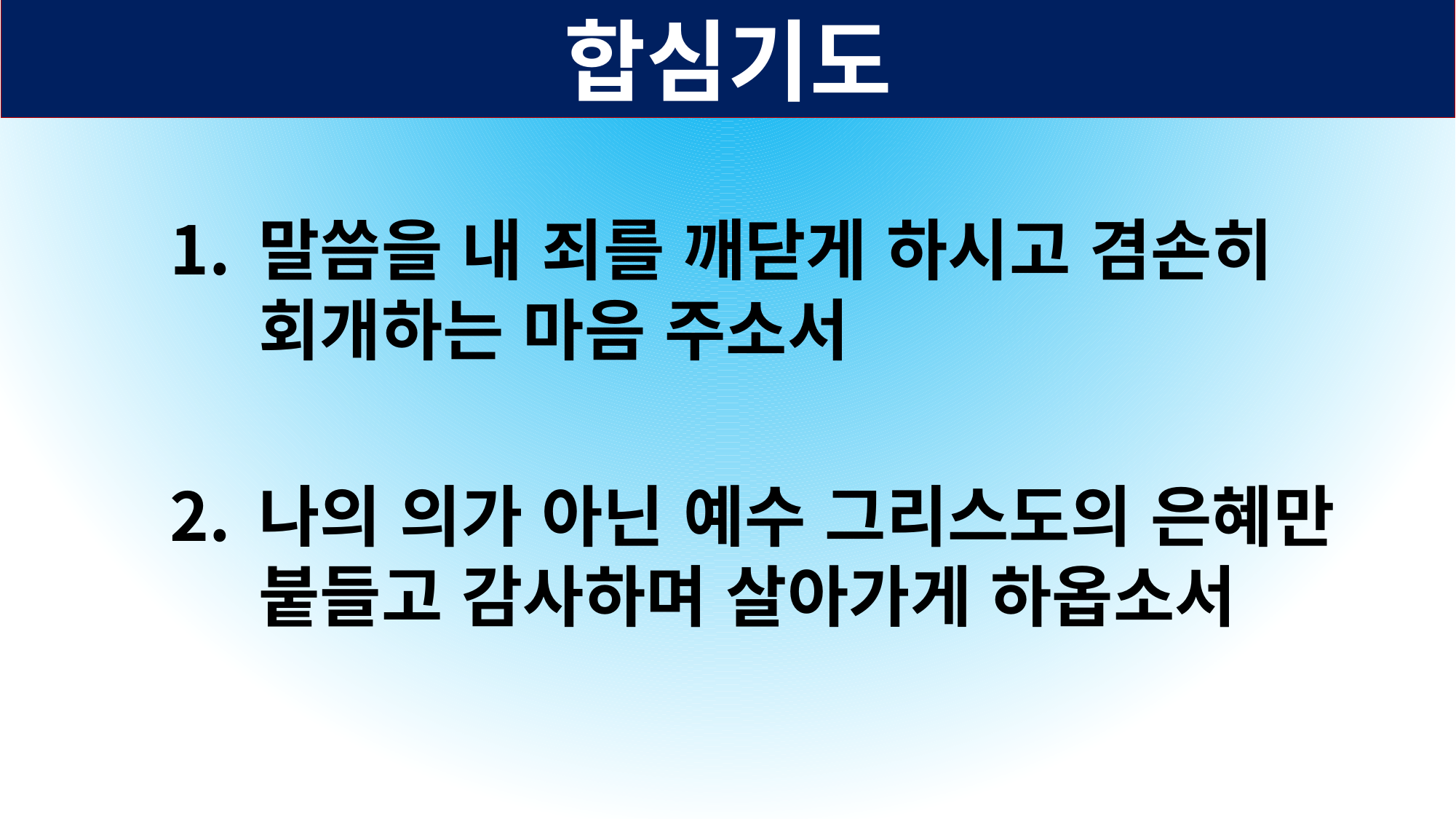

합심기도
말씀을 내 죄를 깨닫게 하시고 겸손히 회개하는 마음 주소서

나의 의가 아닌 예수 그리스도의 은혜만 붙들고 감사하며 살아가게 하옵소서